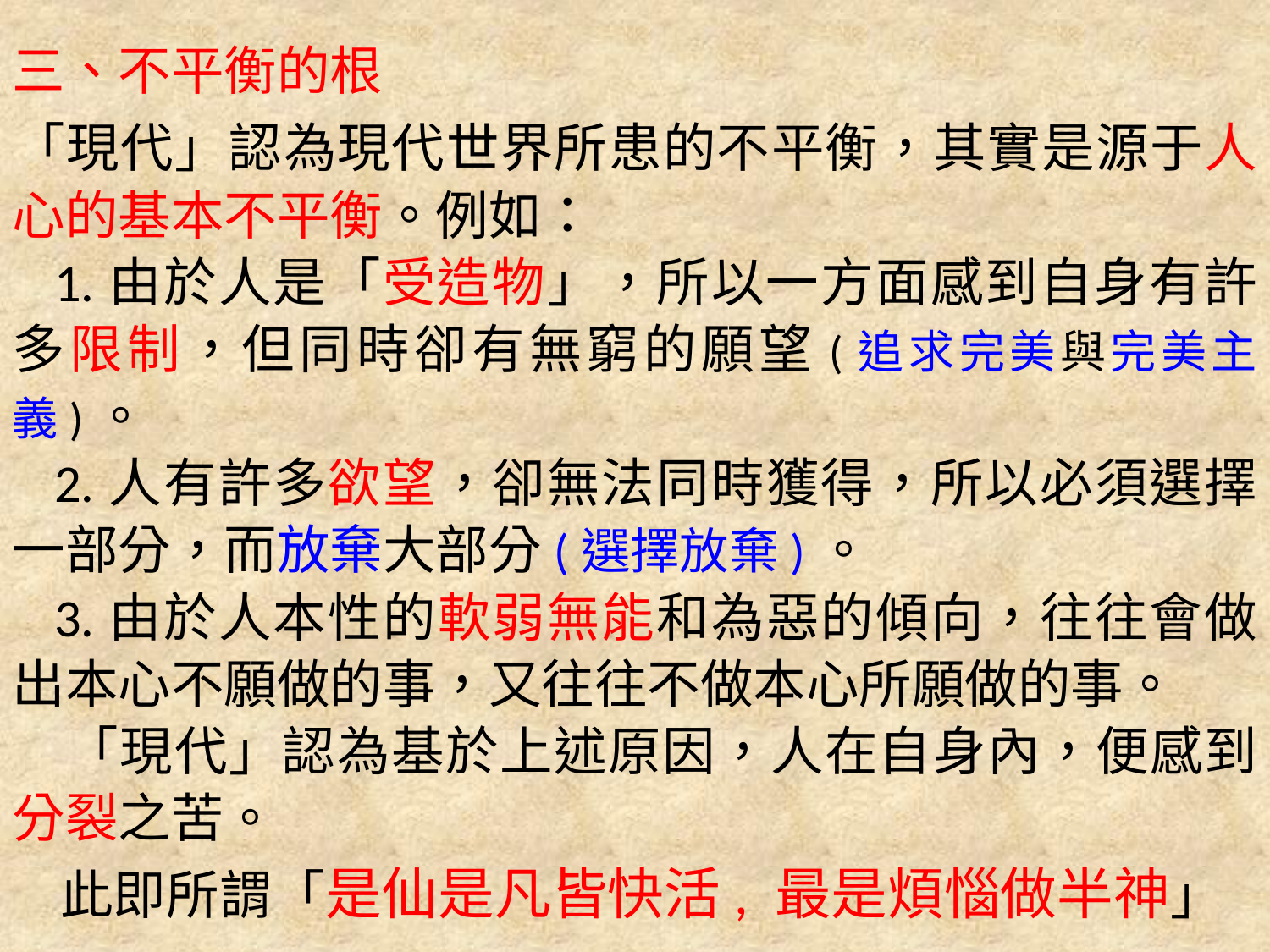

三、不平衡的根
「現代」認為現代世界所患的不平衡，其實是源于人心的基本不平衡。例如：
   1.由於人是「受造物」，所以一方面感到自身有許多限制，但同時卻有無窮的願望(追求完美與完美主義)。
   2.人有許多欲望，卻無法同時獲得，所以必須選擇一部分，而放棄大部分(選擇放棄)。
   3.由於人本性的軟弱無能和為惡的傾向，往往會做出本心不願做的事，又往往不做本心所願做的事。
   「現代」認為基於上述原因，人在自身內，便感到分裂之苦。
   此即所謂「是仙是凡皆快活, 最是煩惱做半神」